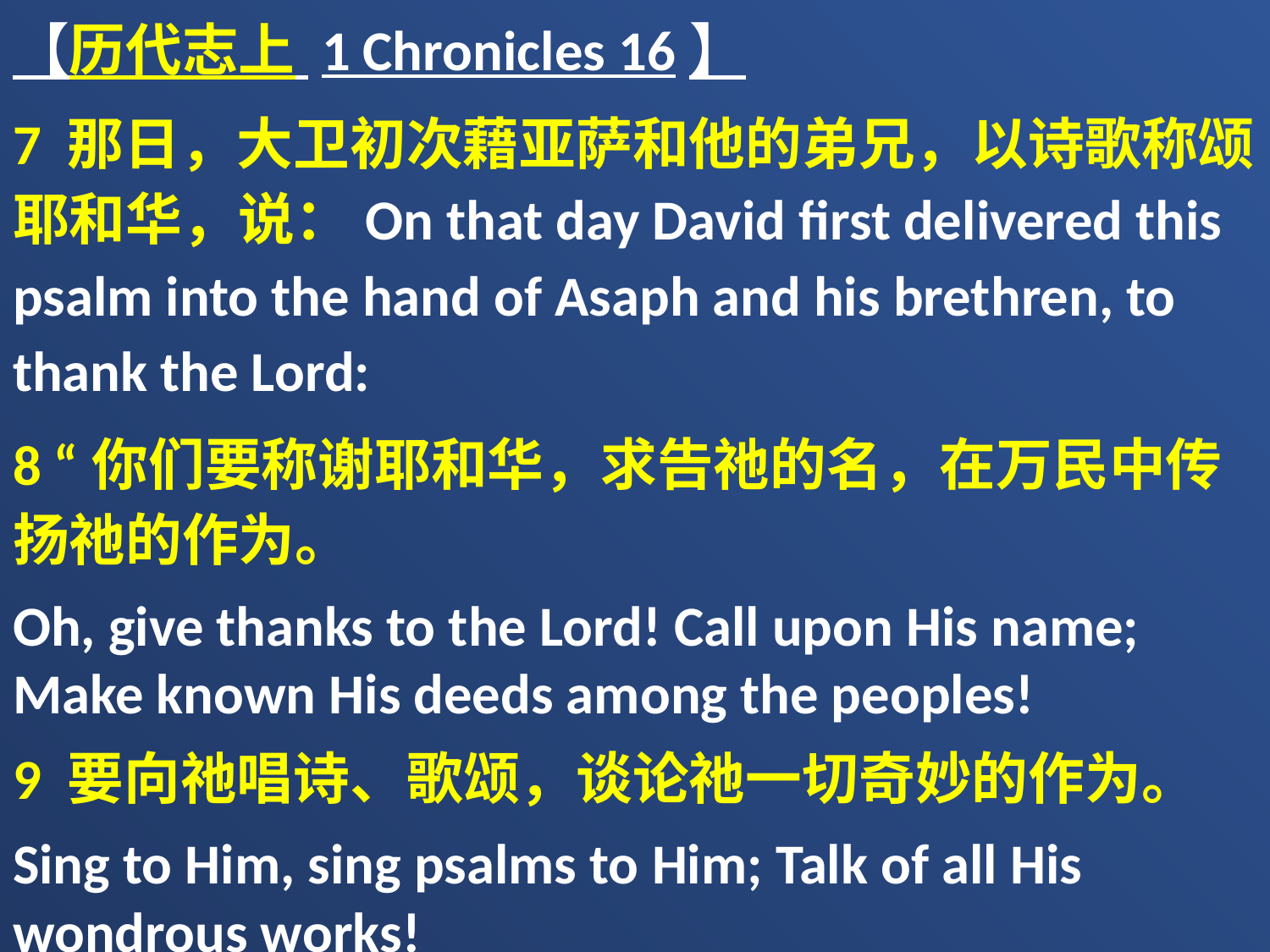

【历代志上 1 Chronicles 16】
7 那日，大卫初次藉亚萨和他的弟兄，以诗歌称颂耶和华，说：On that day David first delivered this psalm into the hand of Asaph and his brethren, to thank the Lord:
8 “你们要称谢耶和华，求告祂的名，在万民中传扬祂的作为。
Oh, give thanks to the Lord! Call upon His name; Make known His deeds among the peoples!
9 要向祂唱诗、歌颂，谈论祂一切奇妙的作为。
Sing to Him, sing psalms to Him; Talk of all His wondrous works!